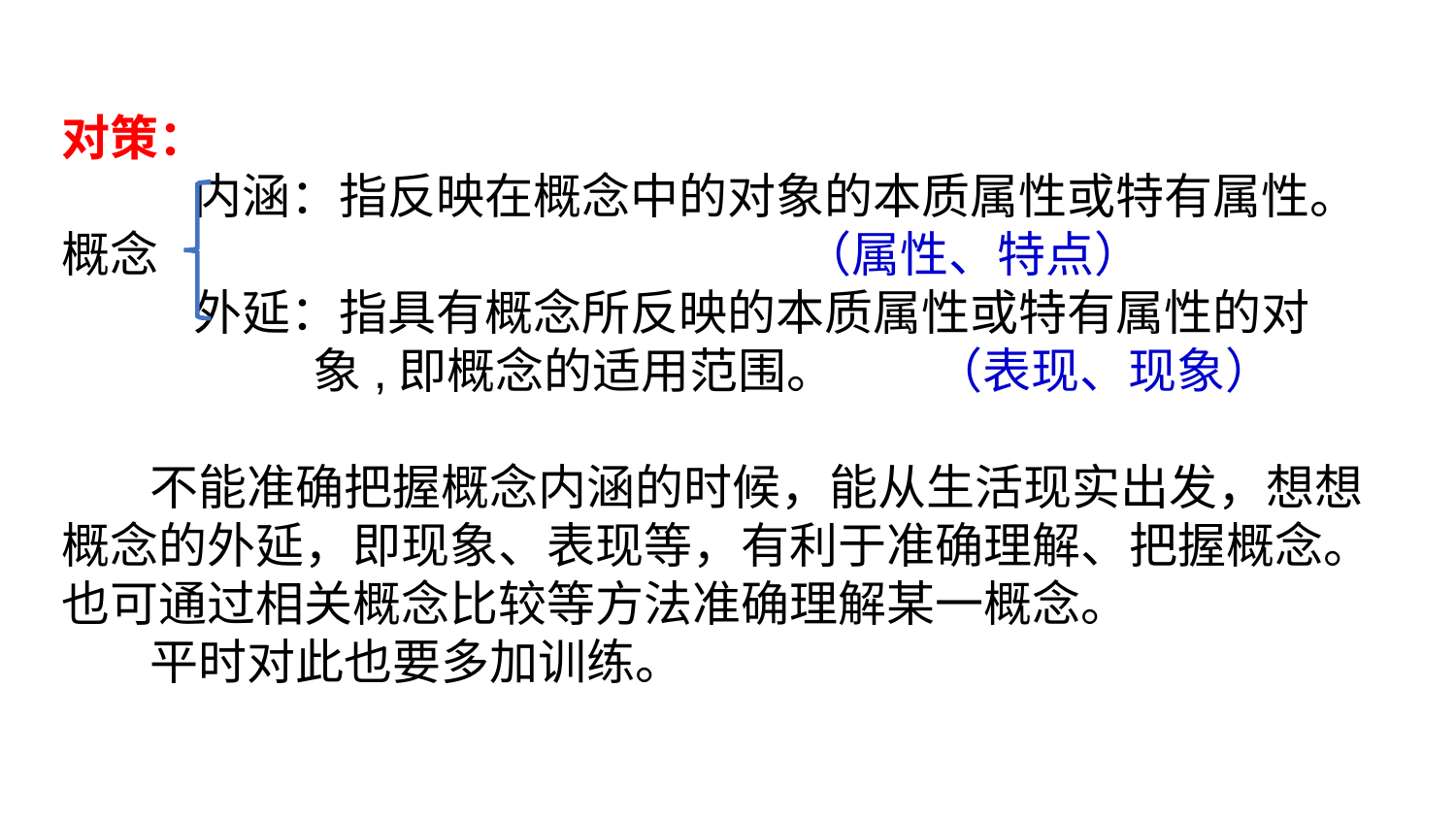

对策：
           内涵：指反映在概念中的对象的本质属性或特有属性。
概念                                                           （属性、特点）
           外延：指具有概念所反映的本质属性或特有属性的对
                      象,即概念的适用范围。         （表现、现象）

       不能准确把握概念内涵的时候，能从生活现实出发，想想概念的外延，即现象、表现等，有利于准确理解、把握概念。也可通过相关概念比较等方法准确理解某一概念。
       平时对此也要多加训练。